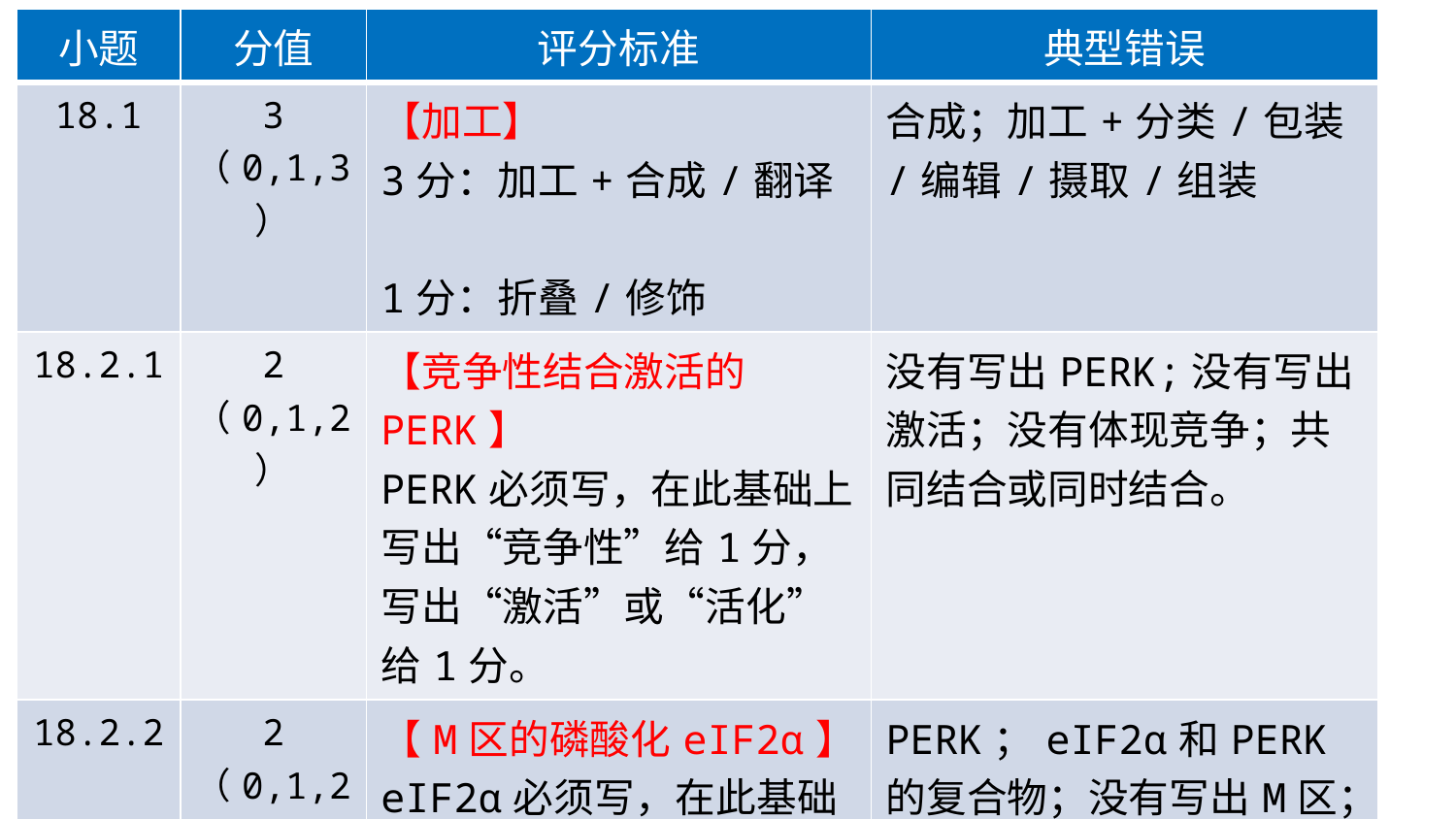

| 小题 | 分值 | 评分标准 | 典型错误 |
| --- | --- | --- | --- |
| 18.1 | 3 （0,1,3） | 【加工】 3分：加工+合成/翻译 1分：折叠/修饰 | 合成；加工+分类/包装/编辑/摄取/组装 |
| 18.2.1 | 2 （0,1,2） | 【竞争性结合激活的PERK】 PERK必须写，在此基础上写出“竞争性”给1分，写出“激活”或“活化”给1分。 | 没有写出PERK;没有写出激活；没有体现竞争；共同结合或同时结合。 |
| 18.2.2 | 2 （0,1,2） | 【M区的磷酸化eIF2α】 eIF2α必须写，在此基础上,写出“M区”或“线粒体区域”给1分，写出“磷酸化”给1分 | PERK；eIF2α和PERK的复合物；没有写出M区；线粒体内/线粒体中 |